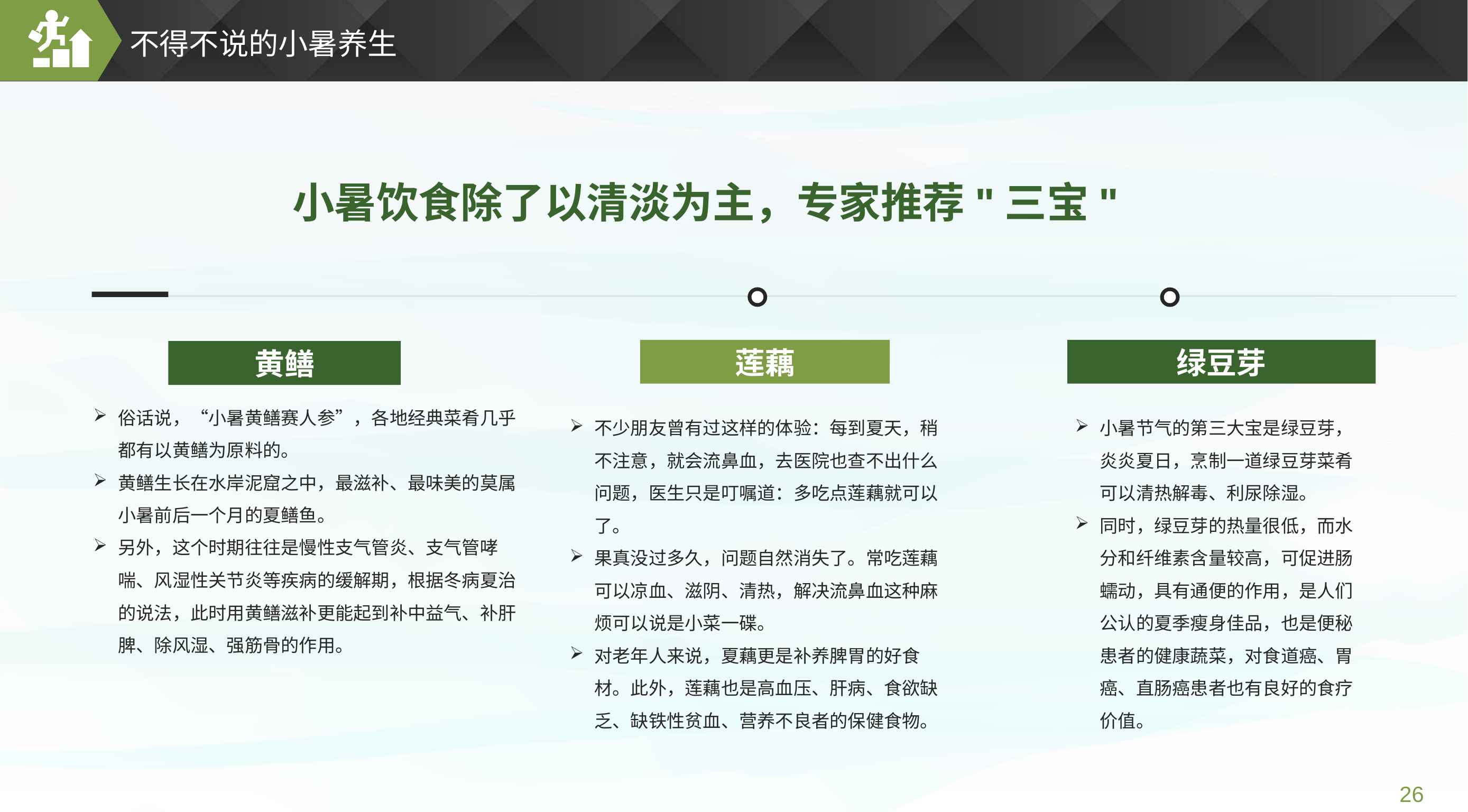

不得不说的小暑养生
小暑饮食除了以清淡为主，专家推荐"三宝"

莲藕
绿豆芽
黄鳝
俗话说，“小暑黄鳝赛人参”，各地经典菜肴几乎都有以黄鳝为原料的。
黄鳝生长在水岸泥窟之中，最滋补、最味美的莫属小暑前后一个月的夏鳝鱼。
另外，这个时期往往是慢性支气管炎、支气管哮喘、风湿性关节炎等疾病的缓解期，根据冬病夏治的说法，此时用黄鳝滋补更能起到补中益气、补肝脾、除风湿、强筋骨的作用。
不少朋友曾有过这样的体验：每到夏天，稍不注意，就会流鼻血，去医院也查不出什么问题，医生只是叮嘱道：多吃点莲藕就可以了。
果真没过多久，问题自然消失了。常吃莲藕可以凉血、滋阴、清热，解决流鼻血这种麻烦可以说是小菜一碟。
对老年人来说，夏藕更是补养脾胃的好食材。此外，莲藕也是高血压、肝病、食欲缺乏、缺铁性贫血、营养不良者的保健食物。
小暑节气的第三大宝是绿豆芽，炎炎夏日，烹制一道绿豆芽菜肴可以清热解毒、利尿除湿。
同时，绿豆芽的热量很低，而水分和纤维素含量较高，可促进肠蠕动，具有通便的作用，是人们公认的夏季瘦身佳品，也是便秘患者的健康蔬菜，对食道癌、胃癌、直肠癌患者也有良好的食疗价值。
26